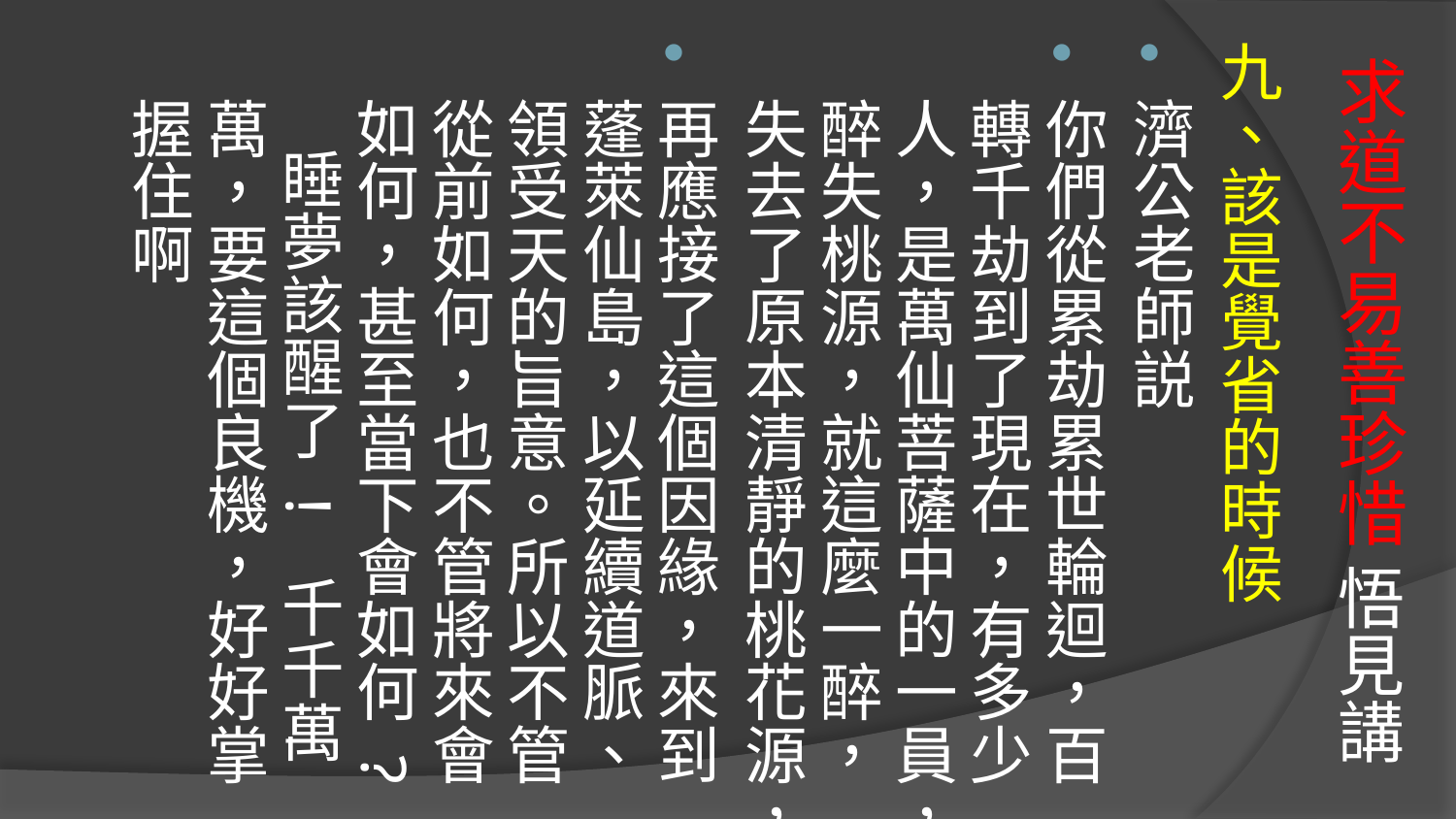

九、該是覺省的時候
濟公老師説
你們從累劫累世輪迴，百轉千劫到了現在，有多少人，是萬仙菩薩中的一員，醉失桃源，就這麼一醉，失去了原本清靜的桃花源，
再應接了這個因緣，來到蓬萊仙島，以延續道脈、領受天的旨意。所以不管從前如何，也不管將來會如何，甚至當下會如何 ? 睡夢該醒了 ! 千千萬萬，要這個良機，好好掌握住啊

# 求道不易善珍惜 悟見講